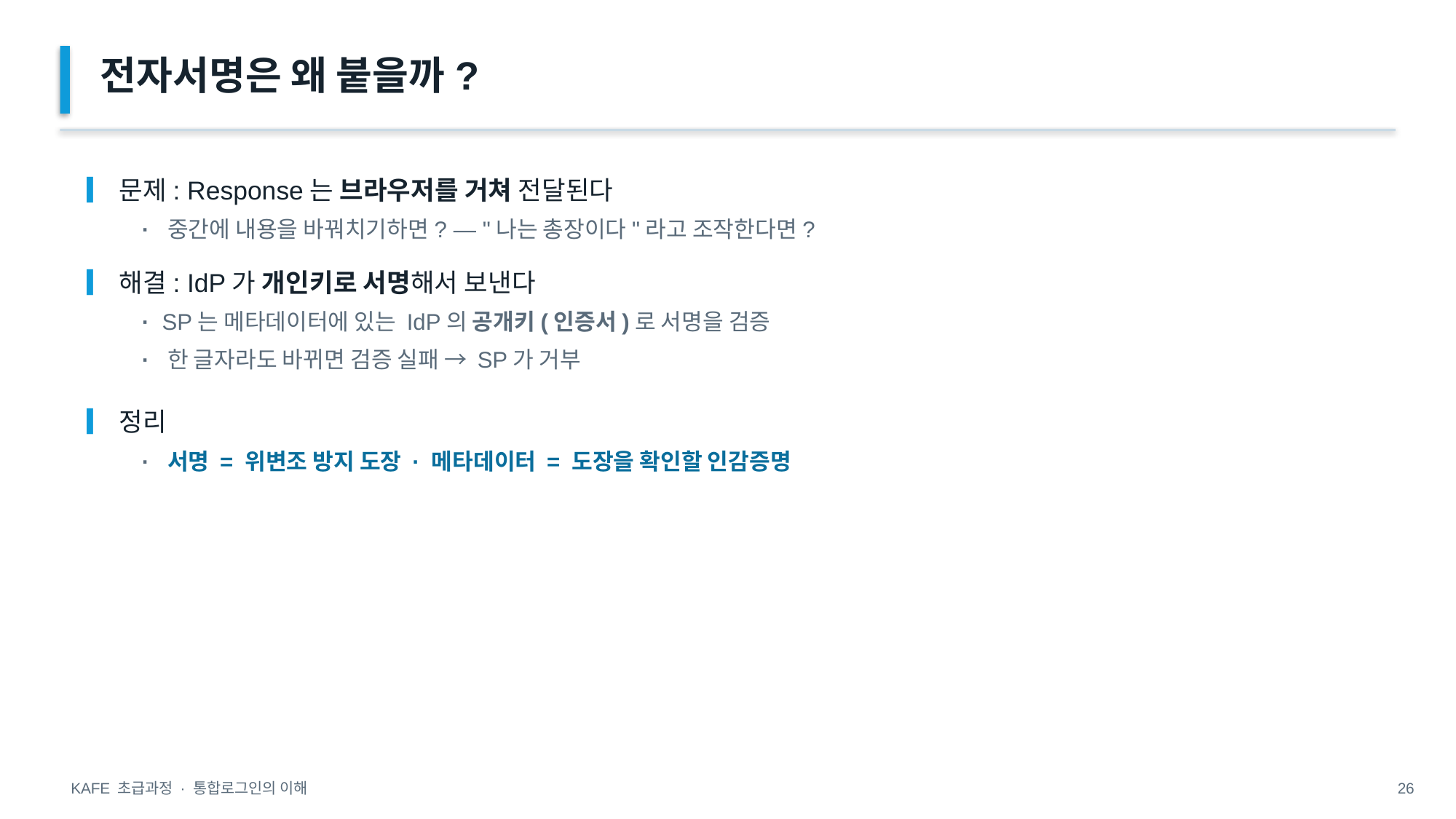

전자서명은 왜 붙을까?

▎문제: Response는 브라우저를 거쳐 전달된다
·  중간에 내용을 바꿔치기하면? — "나는 총장이다"라고 조작한다면?
▎해결: IdP가 개인키로 서명해서 보낸다
·  SP는 메타데이터에 있는 IdP의 공개키(인증서)로 서명을 검증
·  한 글자라도 바뀌면 검증 실패 → SP가 거부
▎정리
·  서명 = 위변조 방지 도장 · 메타데이터 = 도장을 확인할 인감증명
KAFE 초급과정 · 통합로그인의 이해
26